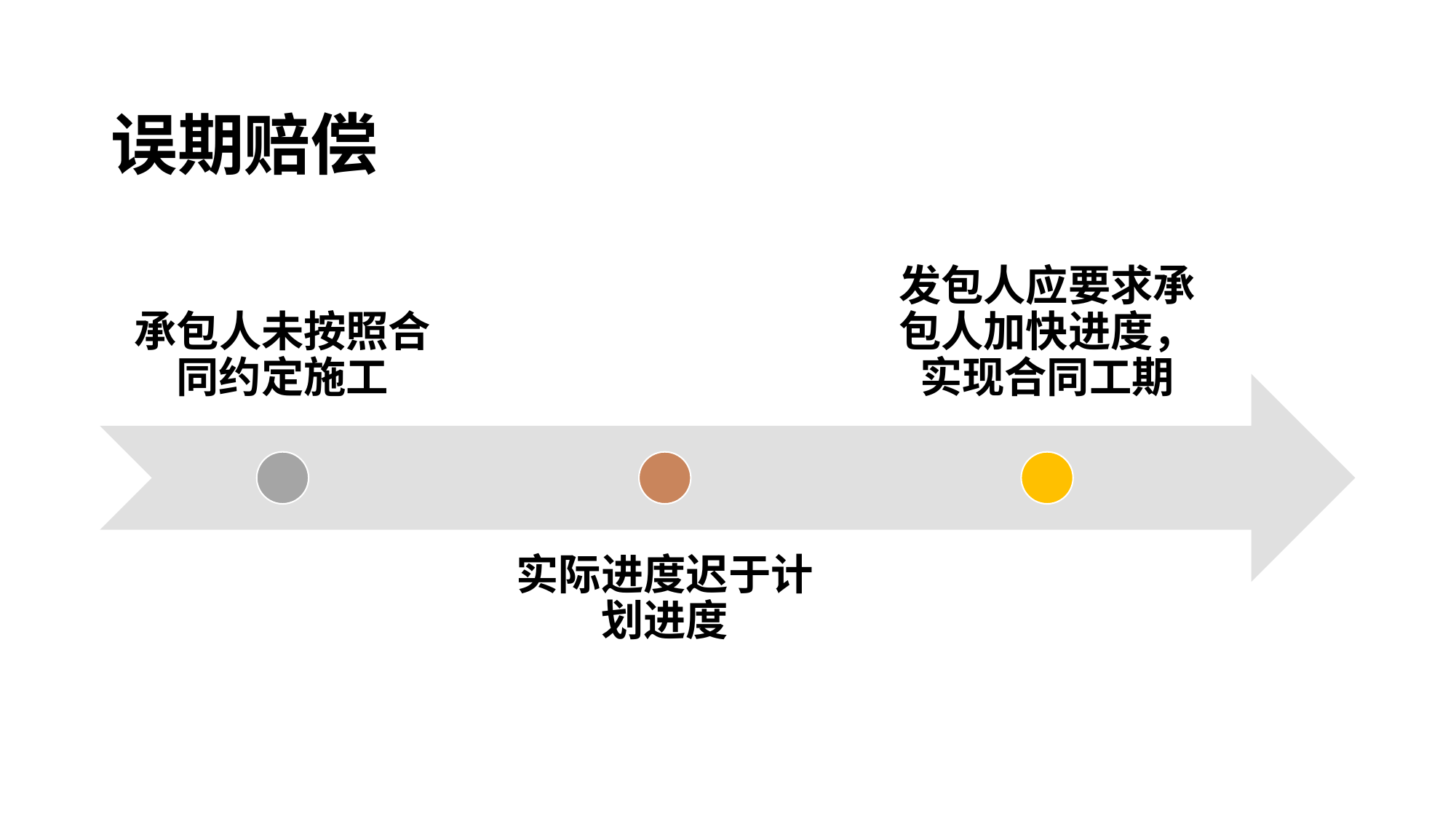

# 误期赔偿
承包人未按照合同约定施工
实际进度迟于计划进度
发包人应要求承包人加快进度，实现合同工期